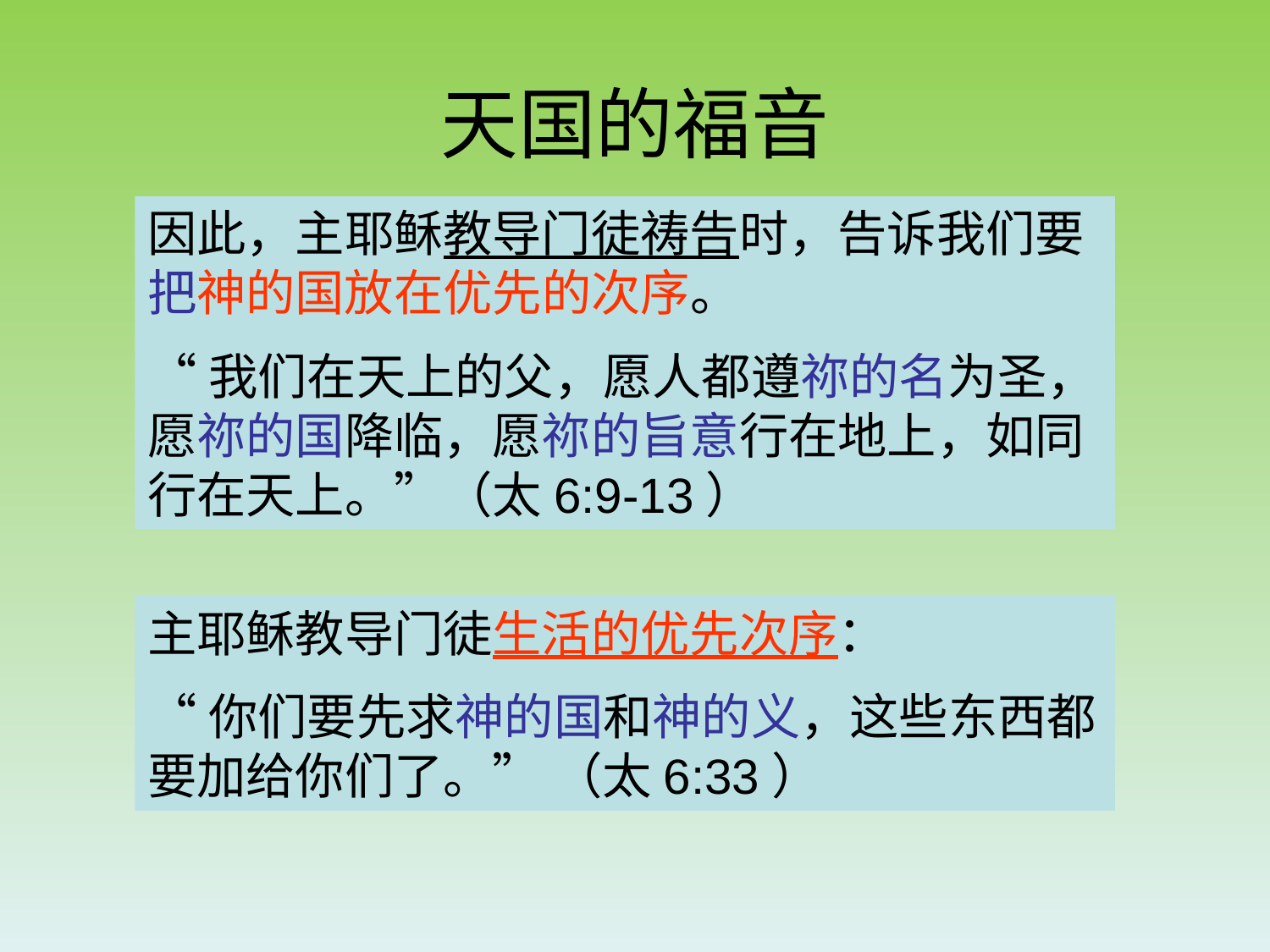

# 天国的福音
因此，主耶稣教导门徒祷告时，告诉我们要把神的国放在优先的次序。
“我们在天上的父，愿人都遵祢的名为圣，愿祢的国降临，愿祢的旨意行在地上，如同行在天上。”（太6:9-13）
主耶稣教导门徒生活的优先次序：
“你们要先求神的国和神的义，这些东西都要加给你们了。” （太6:33）